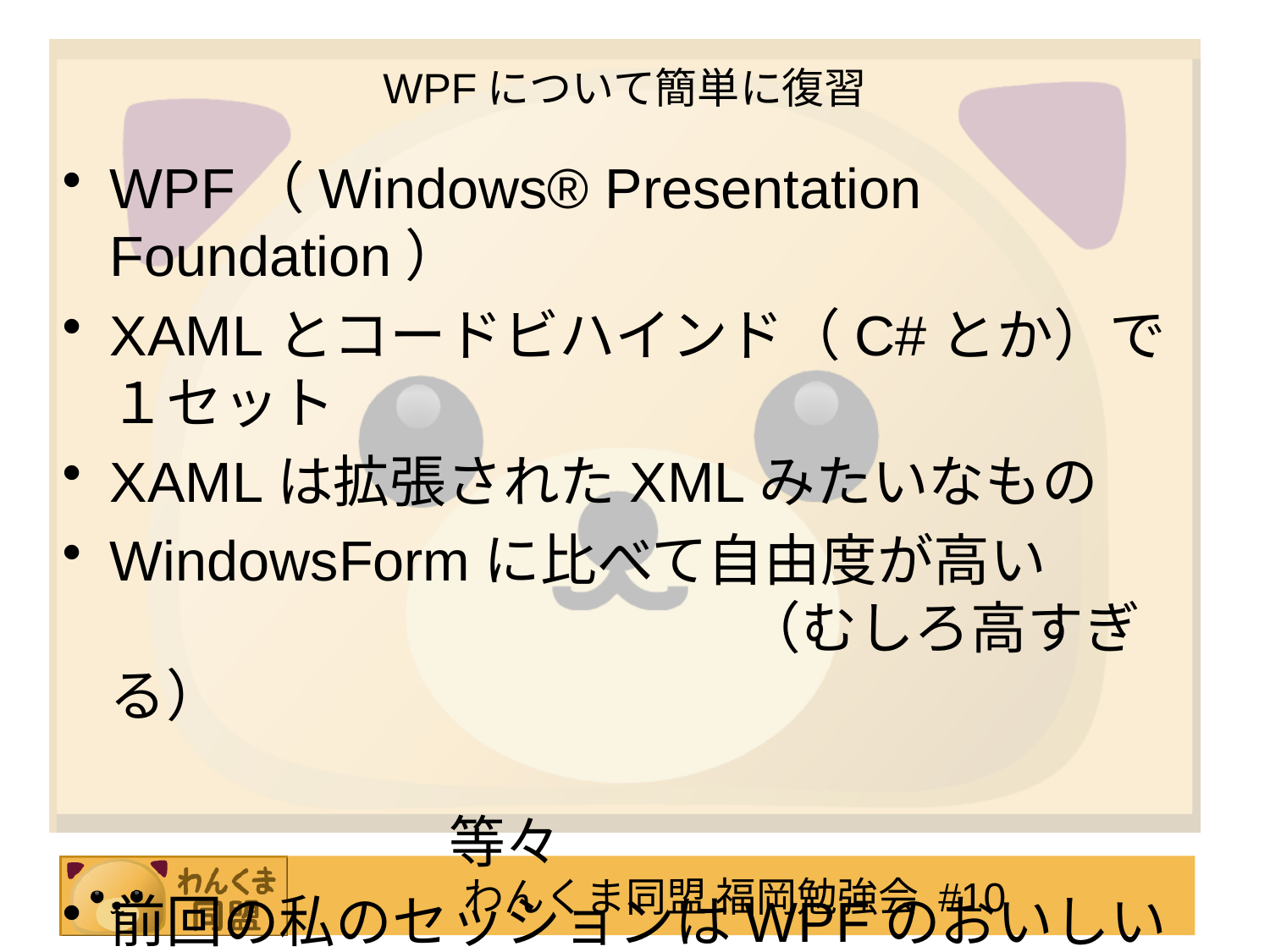

# WPFについて簡単に復習
WPF（Windows® Presentation Foundation）
XAMLとコードビハインド（C#とか）で１セット
XAMLは拡張されたXMLみたいなもの
WindowsFormに比べて自由度が高い
					（むしろ高すぎる）
　　　　　　　　　　　　　　　　　　　　　　　　　　等々
前回の私のセッションはWPFのおいしいところまで説明できませんでした。